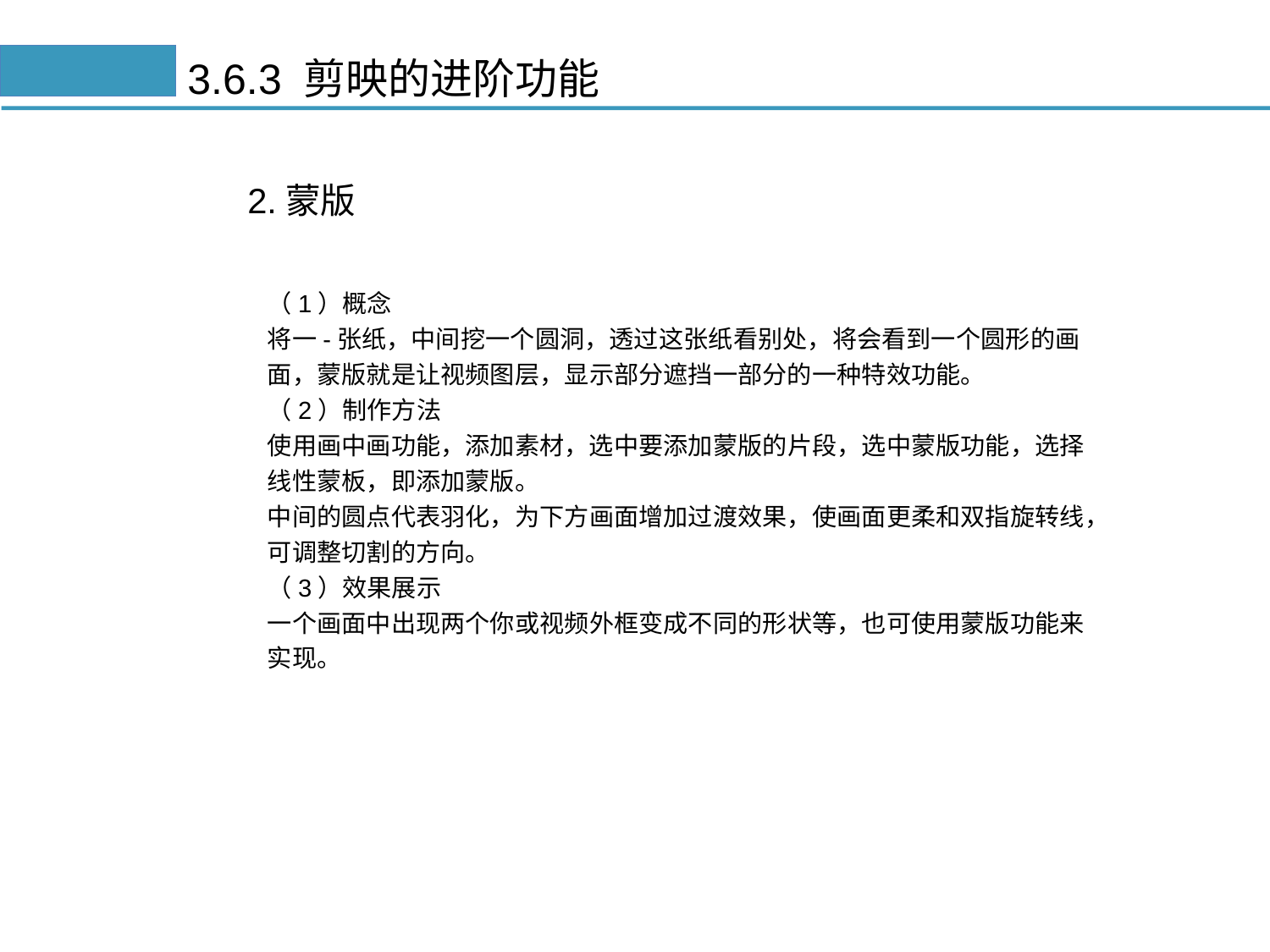

# 3.6.3 剪映的进阶功能
2.蒙版
（1）概念
将一-张纸，中间挖一个圆洞，透过这张纸看别处，将会看到一个圆形的画面，蒙版就是让视频图层，显示部分遮挡一部分的一种特效功能。
（2）制作方法
使用画中画功能，添加素材，选中要添加蒙版的片段，选中蒙版功能，选择线性蒙板，即添加蒙版。
中间的圆点代表羽化，为下方画面增加过渡效果，使画面更柔和双指旋转线，可调整切割的方向。
（3）效果展示
一个画面中出现两个你或视频外框变成不同的形状等，也可使用蒙版功能来实现。